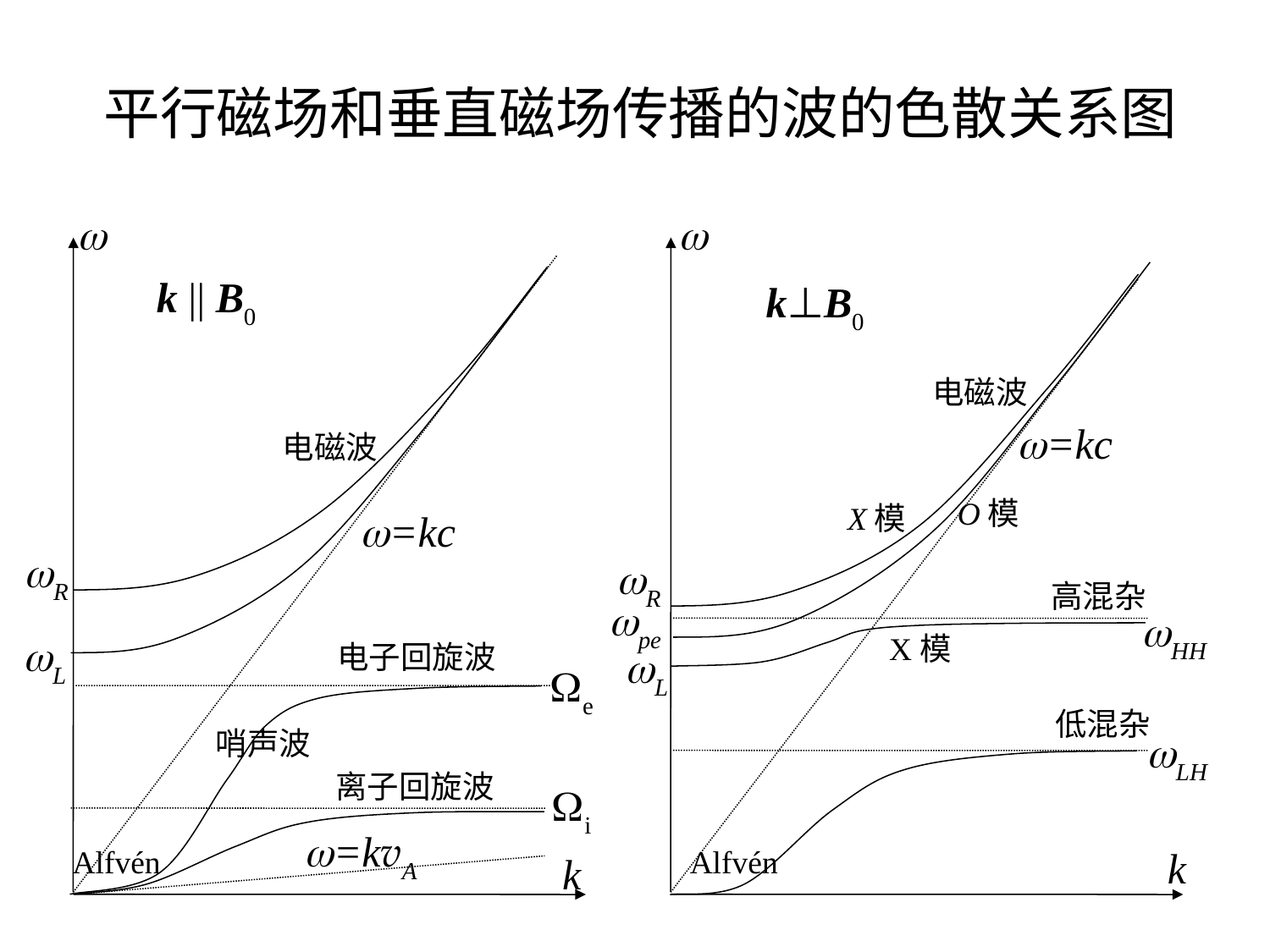

# 平行磁场和垂直磁场传播的波的色散关系图

ω
ω

k || B0

k⊥B0

电磁波
ω=kc
电磁波
O模
X模
ω=kc
ωR
ωR
高混杂
ωpe
ωHH

X模

ωL
电子回旋波
ωL
Ωe

低混杂
哨声波
ωLH

离子回旋波
Ωi

ω=kvA
Alfvén
Alfvén
k
k